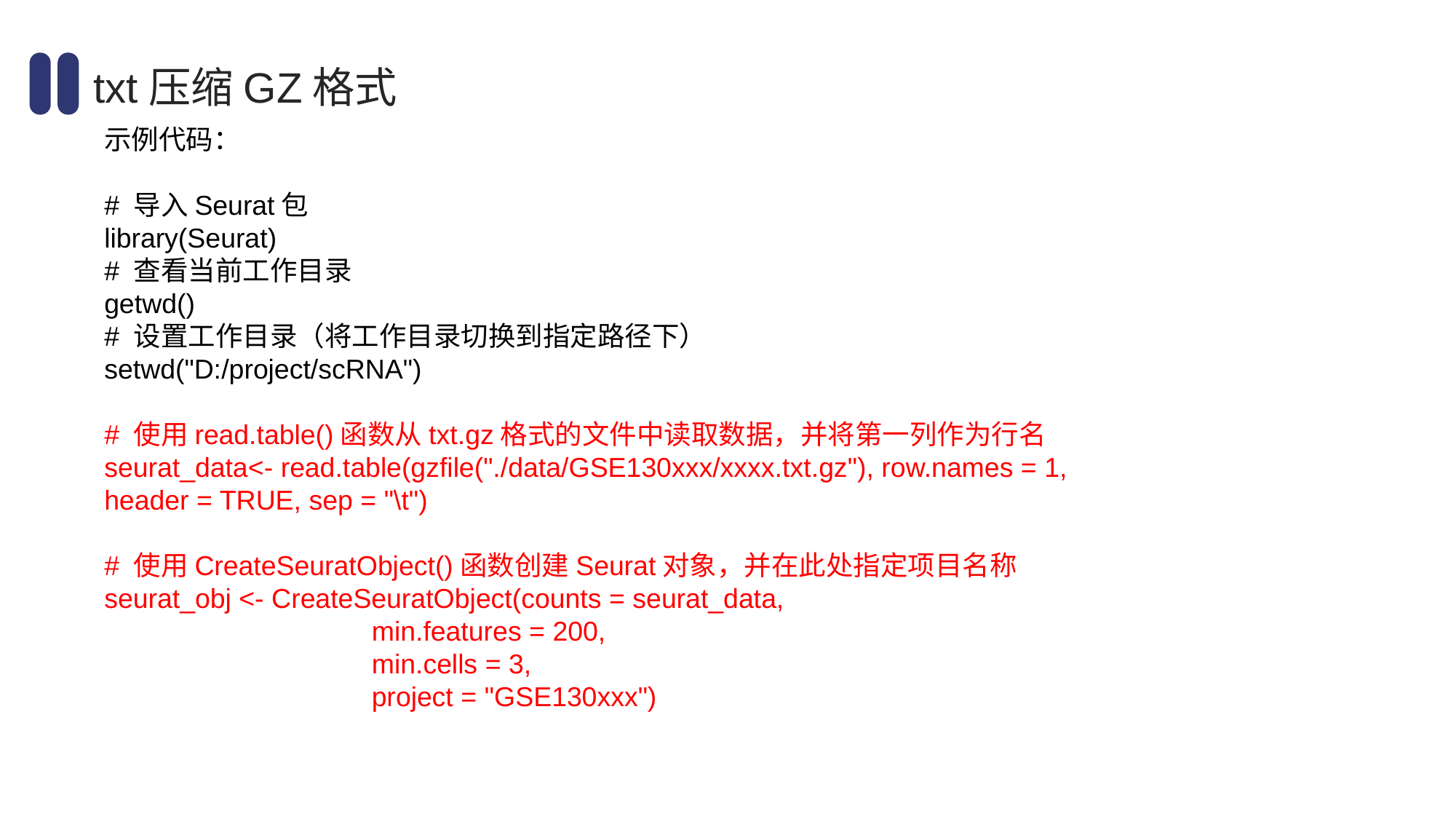

txt压缩GZ格式
示例代码：

# 导入Seurat包
library(Seurat)
# 查看当前工作目录
getwd()
# 设置工作目录（将工作目录切换到指定路径下）
setwd("D:/project/scRNA")

# 使用read.table()函数从txt.gz格式的文件中读取数据，并将第一列作为行名
seurat_data<- read.table(gzfile("./data/GSE130xxx/xxxx.txt.gz"), row.names = 1, header = TRUE, sep = "\t")

# 使用CreateSeuratObject()函数创建Seurat对象，并在此处指定项目名称
seurat_obj <- CreateSeuratObject(counts = seurat_data,
                                   min.features = 200,
                                   min.cells = 3,
                                   project = "GSE130xxx")